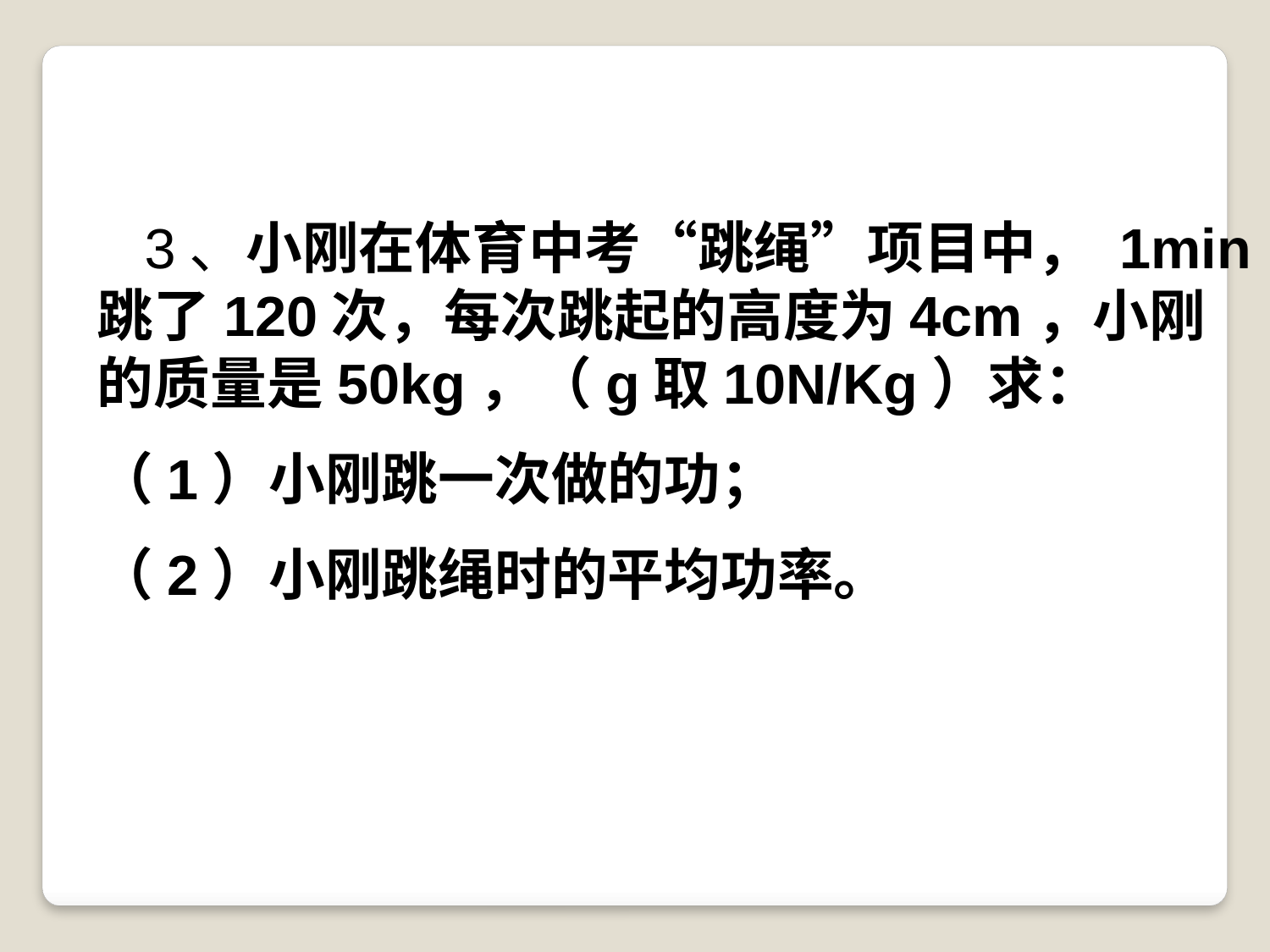

3、小刚在体育中考“跳绳”项目中， 1min跳了120次，每次跳起的高度为4cm，小刚的质量是50kg，（g取10N/Kg）求：
（1）小刚跳一次做的功；
（2）小刚跳绳时的平均功率。